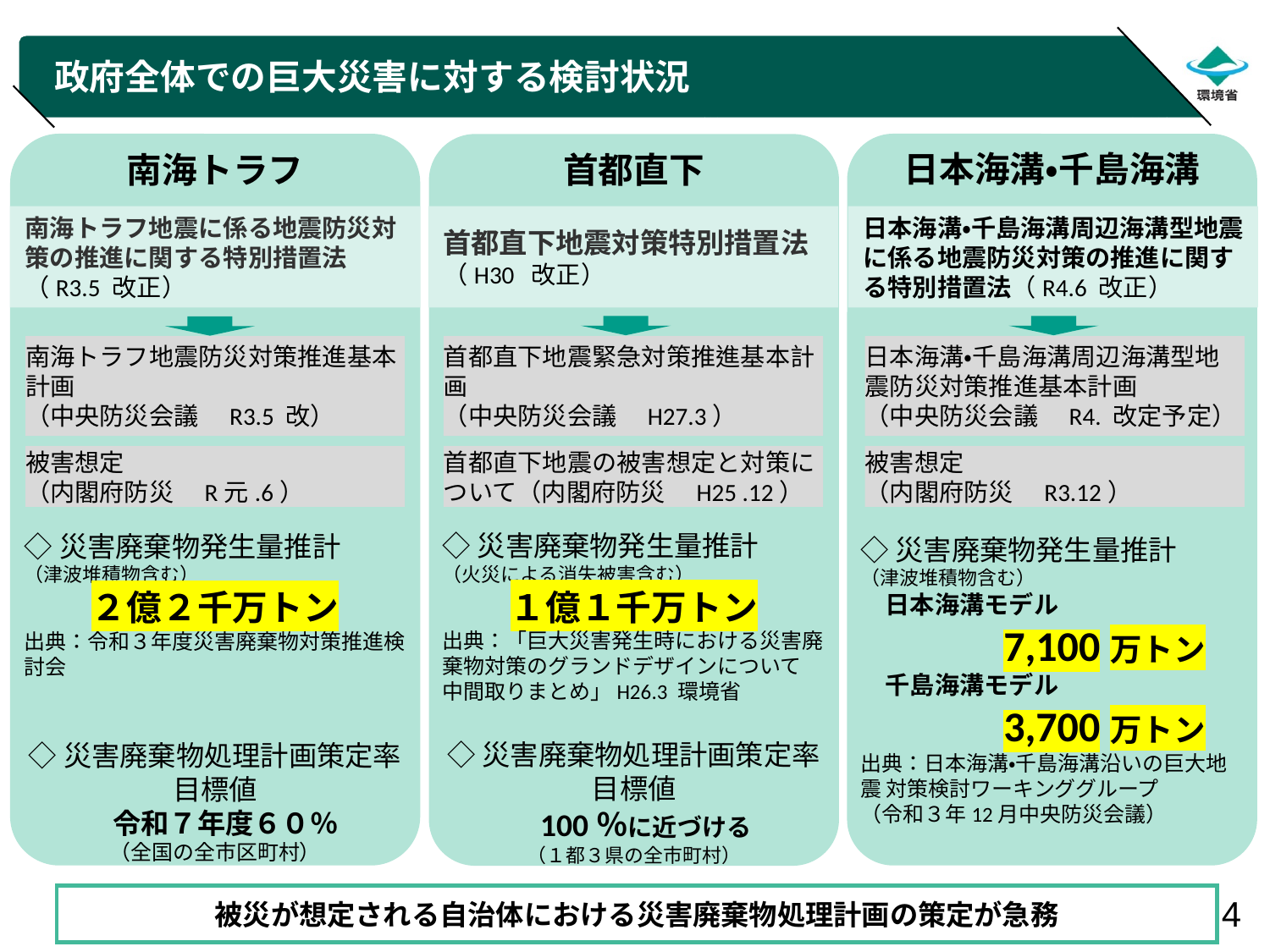

# 政府全体での巨大災害に対する検討状況
（第３回 令７年度災害廃棄物対策推進検討会資料から抜粋）
南海トラフ

◇災害廃棄物発生量推計
（津波堆積物含む）
２億２千万トン
出典：令和３年度災害廃棄物対策推進検討会

◇災害廃棄物処理計画策定率目標値
　令和７年度６０％
（全国の全市区町村）
日本海溝・千島海溝

◇災害廃棄物発生量推計
（津波堆積物含む）
　日本海溝モデル
　　　　7,100万トン
　千島海溝モデル
　　　　3,700万トン
出典：日本海溝・千島海溝沿いの巨大地震 対策検討ワーキンググループ
（令和３年12月中央防災会議）

首都直下

◇災害廃棄物発生量推計
（火災による消失被害含む）
１億１千万トン
出典：「巨大災害発生時における災害廃棄物対策のグランドデザインについて　中間取りまとめ」H26.3 環境省

◇災害廃棄物処理計画策定率目標値
　100％に近づける
（１都３県の全市町村）

日本海溝・千島海溝周辺海溝型地震に係る地震防災対策の推進に関する特別措置法（R4.6 改正）
南海トラフ地震に係る地震防災対策の推進に関する特別措置法
（R3.5 改正）
首都直下地震対策特別措置法
（H30  改正）

南海トラフ地震防災対策推進基本計画
（中央防災会議　R3.5 改）
首都直下地震緊急対策推進基本計画
（中央防災会議　H27.3）
日本海溝・千島海溝周辺海溝型地震防災対策推進基本計画
（中央防災会議　R4. 改定予定）
被害想定
（内閣府防災　R元.6）
首都直下地震の被害想定と対策について（内閣府防災　H25 .12）
被害想定
（内閣府防災　R3.12）
被災が想定される自治体における災害廃棄物処理計画の策定が急務